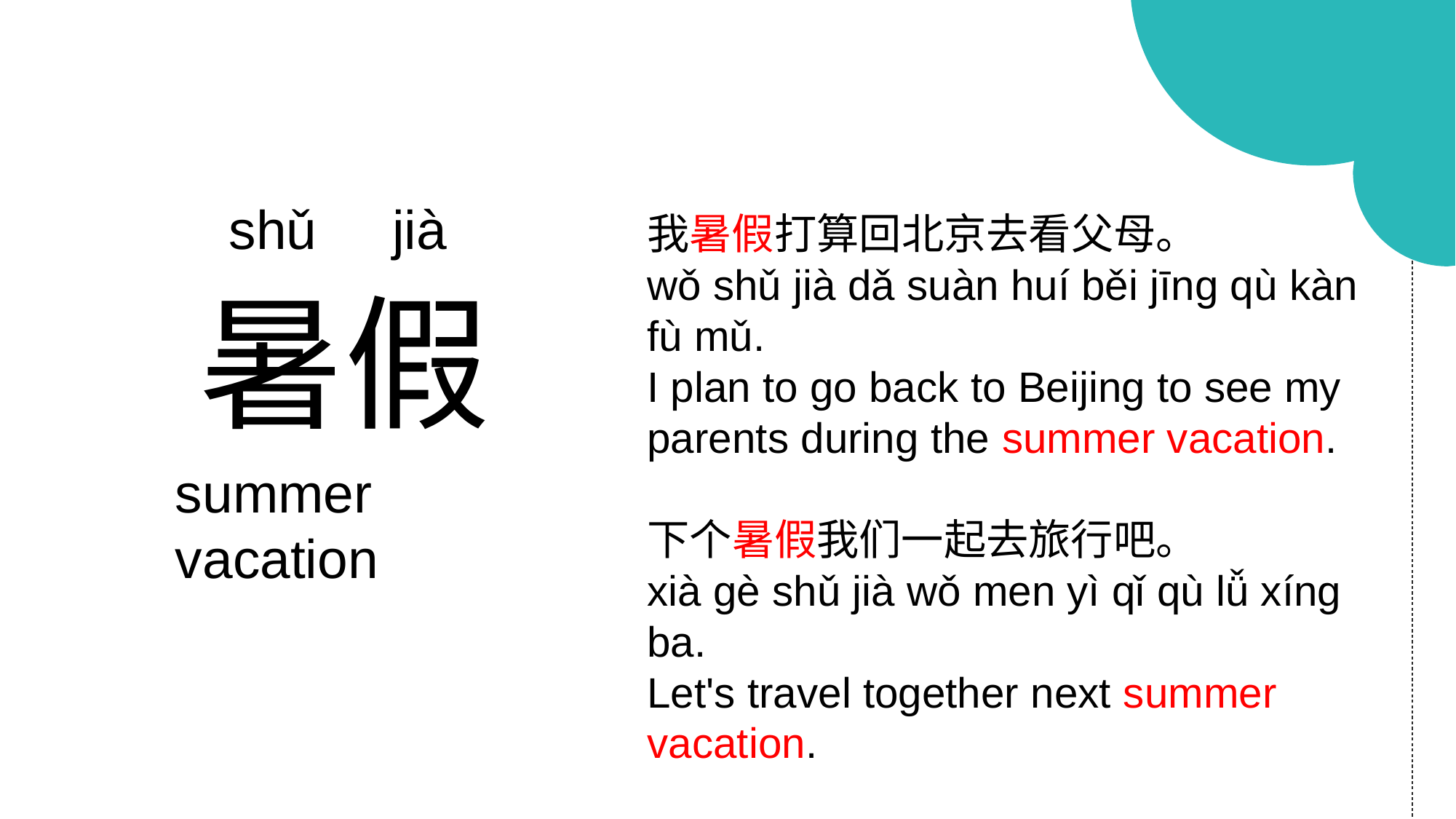

shǔ     jià
我暑假打算回北京去看父母。
wǒ shǔ jià dǎ suàn huí běi jīng qù kàn fù mǔ.
I plan to go back to Beijing to see my parents during the summer vacation.

下个暑假我们一起去旅行吧。
xià gè shǔ jià wǒ men yì qǐ qù lǚ xíng ba.
Let's travel together next summer vacation.
暑假
summer vacation